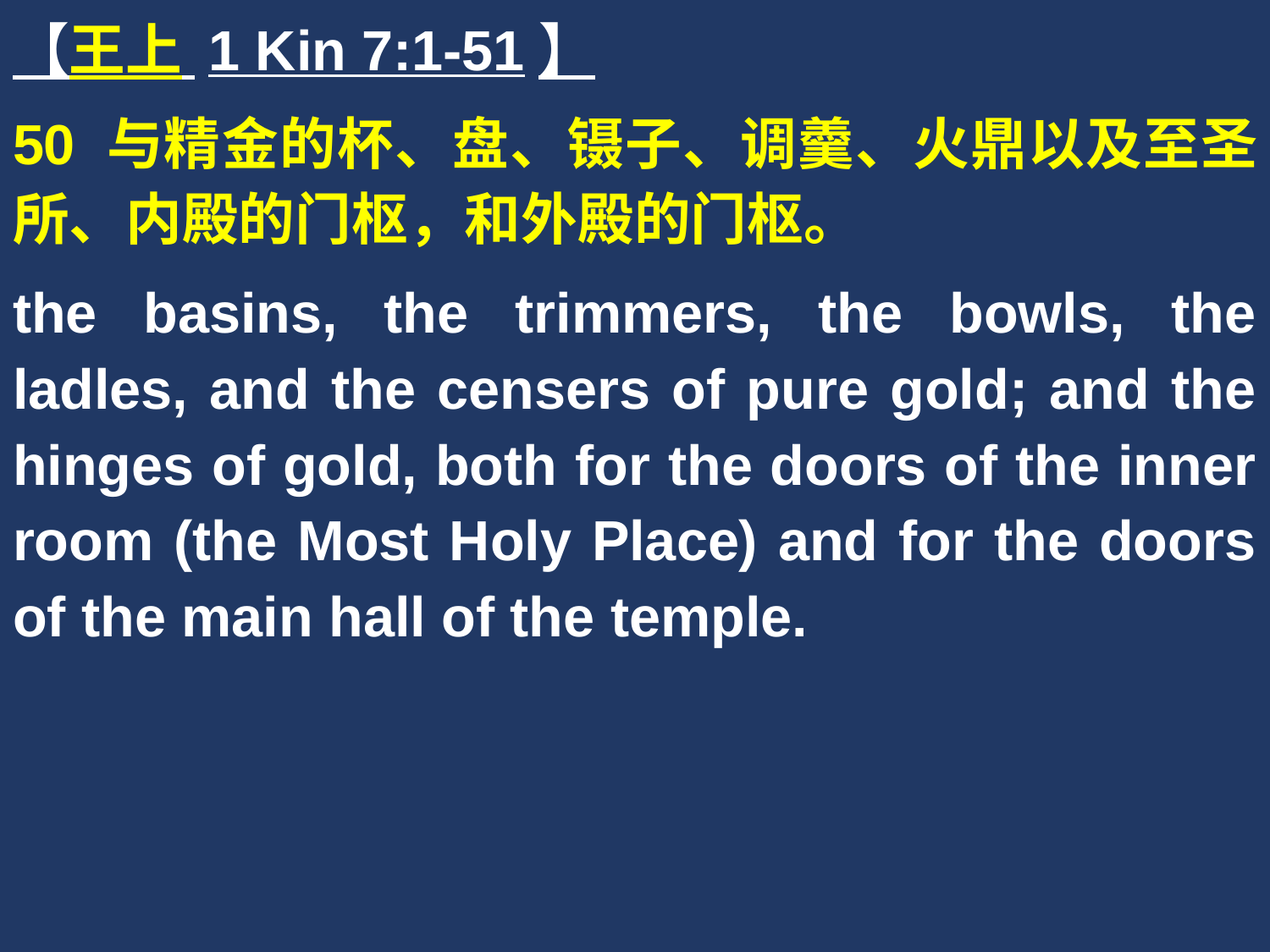

【王上 1 Kin 7:1-51】
50 与精金的杯、盘、镊子、调羹、火鼎以及至圣所、内殿的门枢，和外殿的门枢。
the basins, the trimmers, the bowls, the ladles, and the censers of pure gold; and the hinges of gold, both for the doors of the inner room (the Most Holy Place) and for the doors of the main hall of the temple.